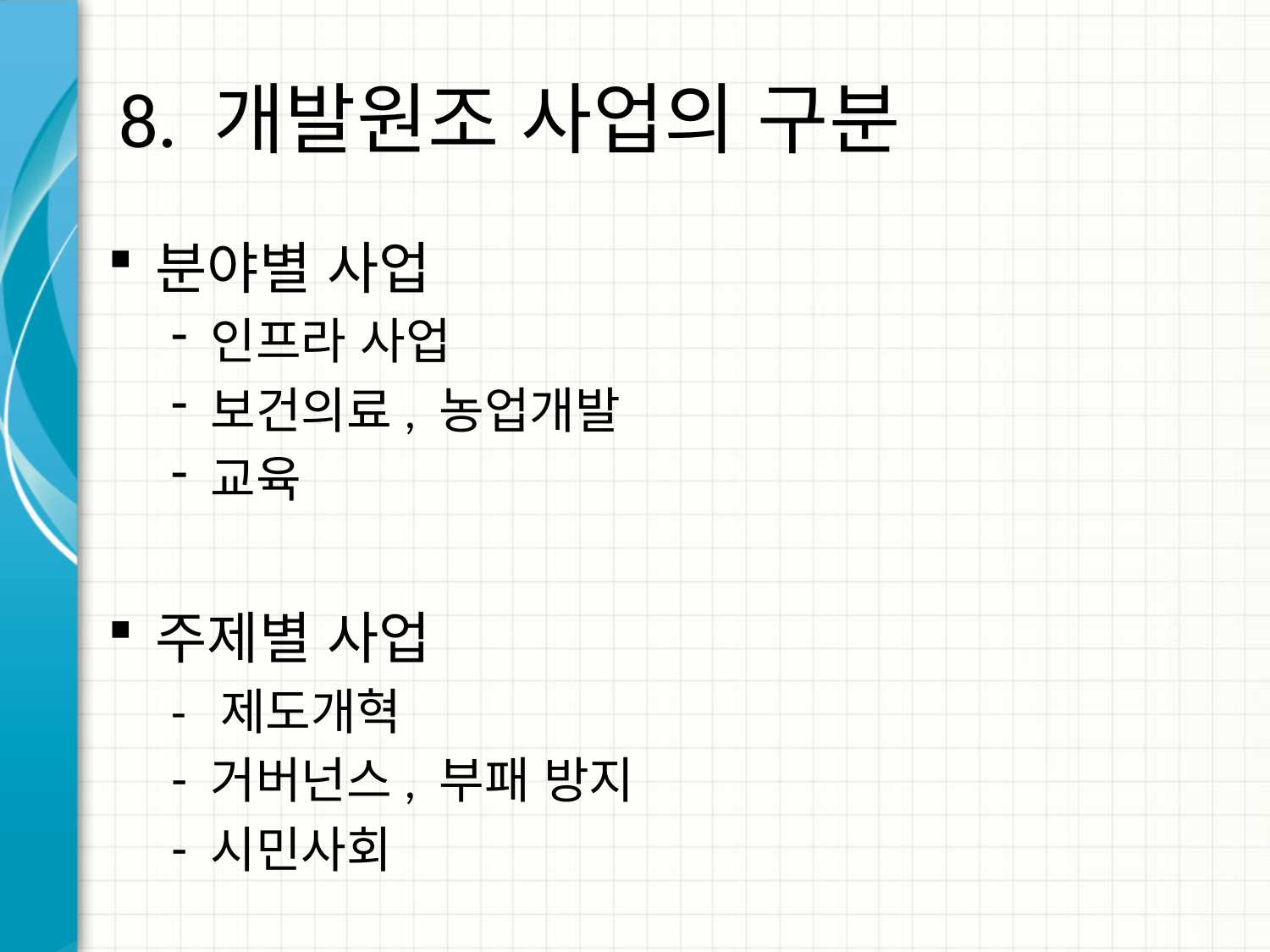

# 8. 개발원조 사업의 구분
분야별 사업
인프라 사업
보건의료, 농업개발
교육

주제별 사업
-  제도개혁
거버넌스, 부패 방지
시민사회